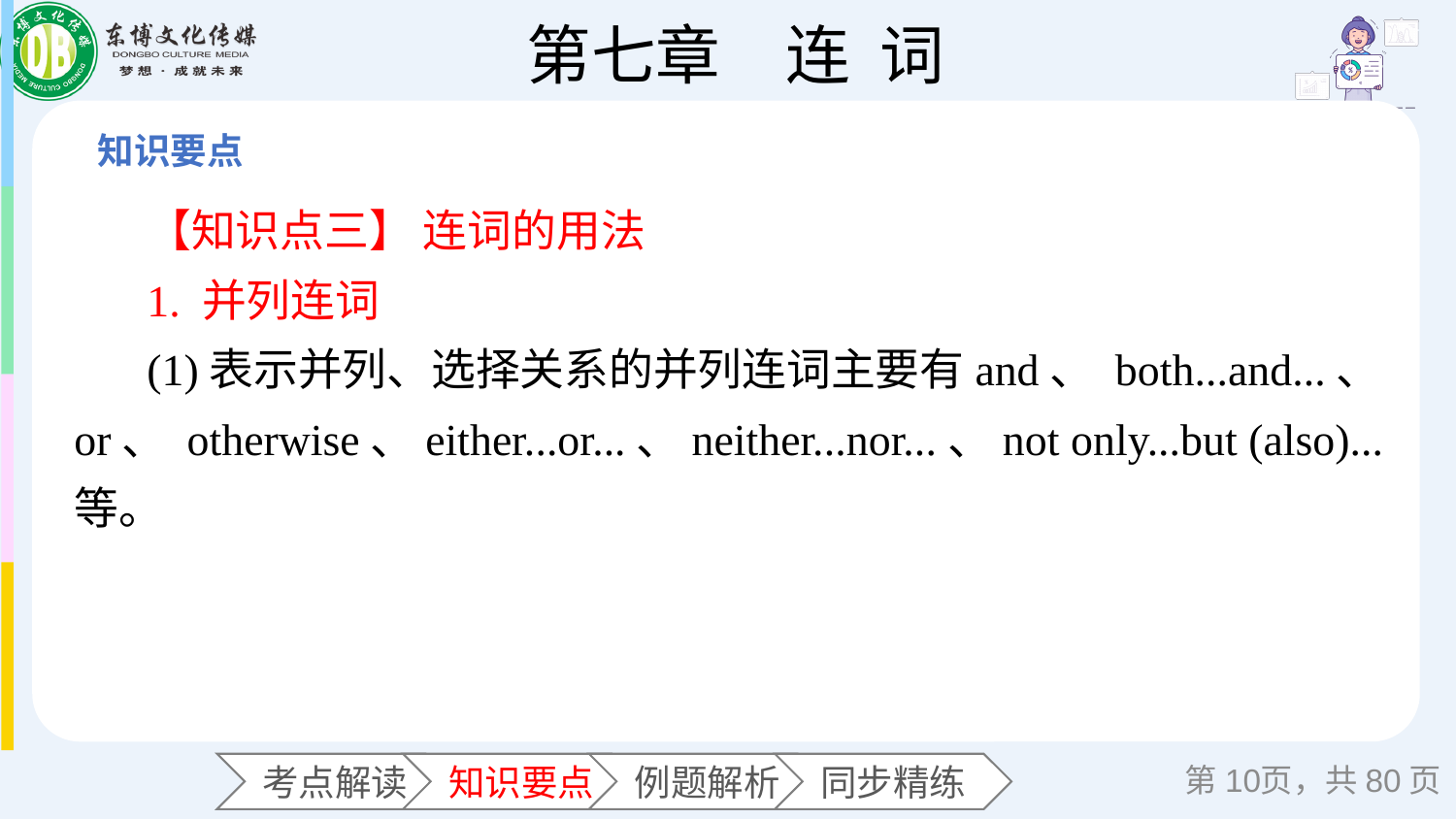

【知识点三】 连词的用法
1. 并列连词
(1)表示并列、选择关系的并列连词主要有and、 both...and...、 or、 otherwise、either...or...、neither...nor...、not only...but (also)...等。

第10页，共80页